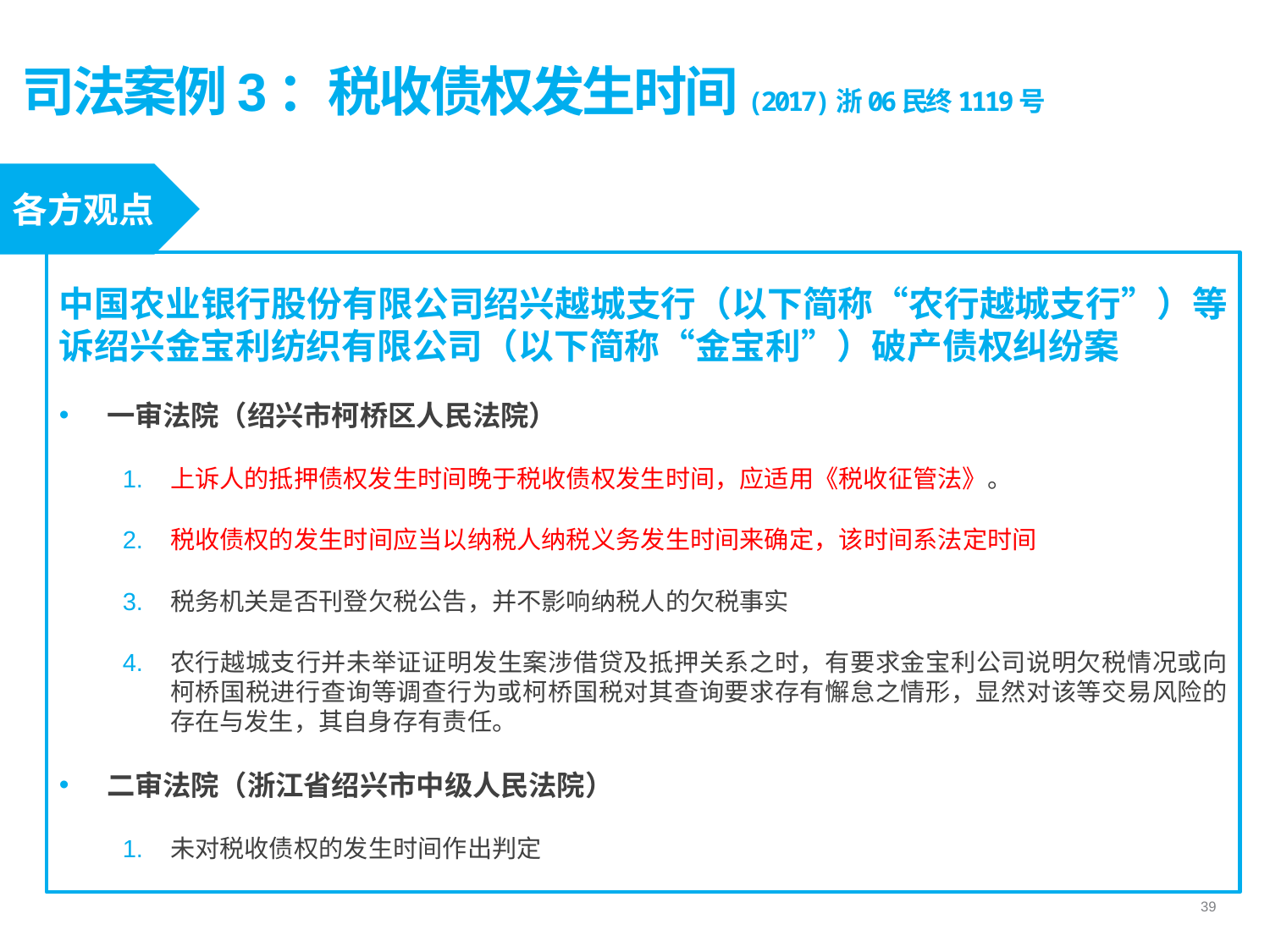

# 司法案例3：税收债权发生时间(2017)浙06民终1119号
各方观点
中国农业银行股份有限公司绍兴越城支行（以下简称“农行越城支行”）等诉绍兴金宝利纺织有限公司（以下简称“金宝利”）破产债权纠纷案
一审法院（绍兴市柯桥区人民法院）
上诉人的抵押债权发生时间晚于税收债权发生时间，应适用《税收征管法》。
税收债权的发生时间应当以纳税人纳税义务发生时间来确定，该时间系法定时间
税务机关是否刊登欠税公告，并不影响纳税人的欠税事实
农行越城支行并未举证证明发生案涉借贷及抵押关系之时，有要求金宝利公司说明欠税情况或向柯桥国税进行查询等调查行为或柯桥国税对其查询要求存有懈怠之情形，显然对该等交易风险的存在与发生，其自身存有责任。
二审法院（浙江省绍兴市中级人民法院）
未对税收债权的发生时间作出判定
39